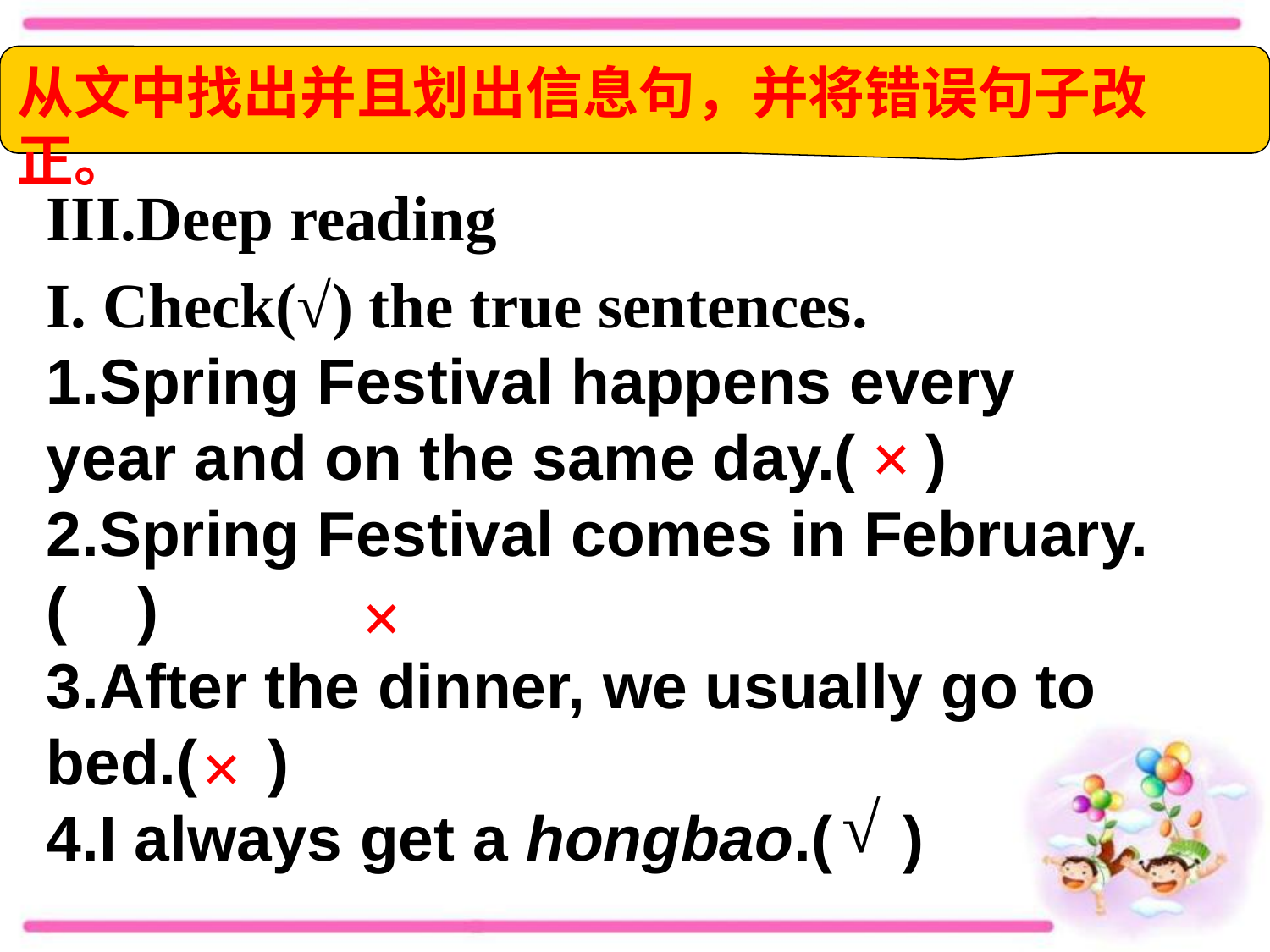

从文中找出并且划出信息句，并将错误句子改正。
III.Deep reading
I. Check(√) the true sentences.
1.Spring Festival happens every      year and on the same day.(    )
2.Spring Festival comes in February.(    )
3.After the dinner, we usually go to bed.(    )
4.I always get a hongbao.(    )
×
×
×
√